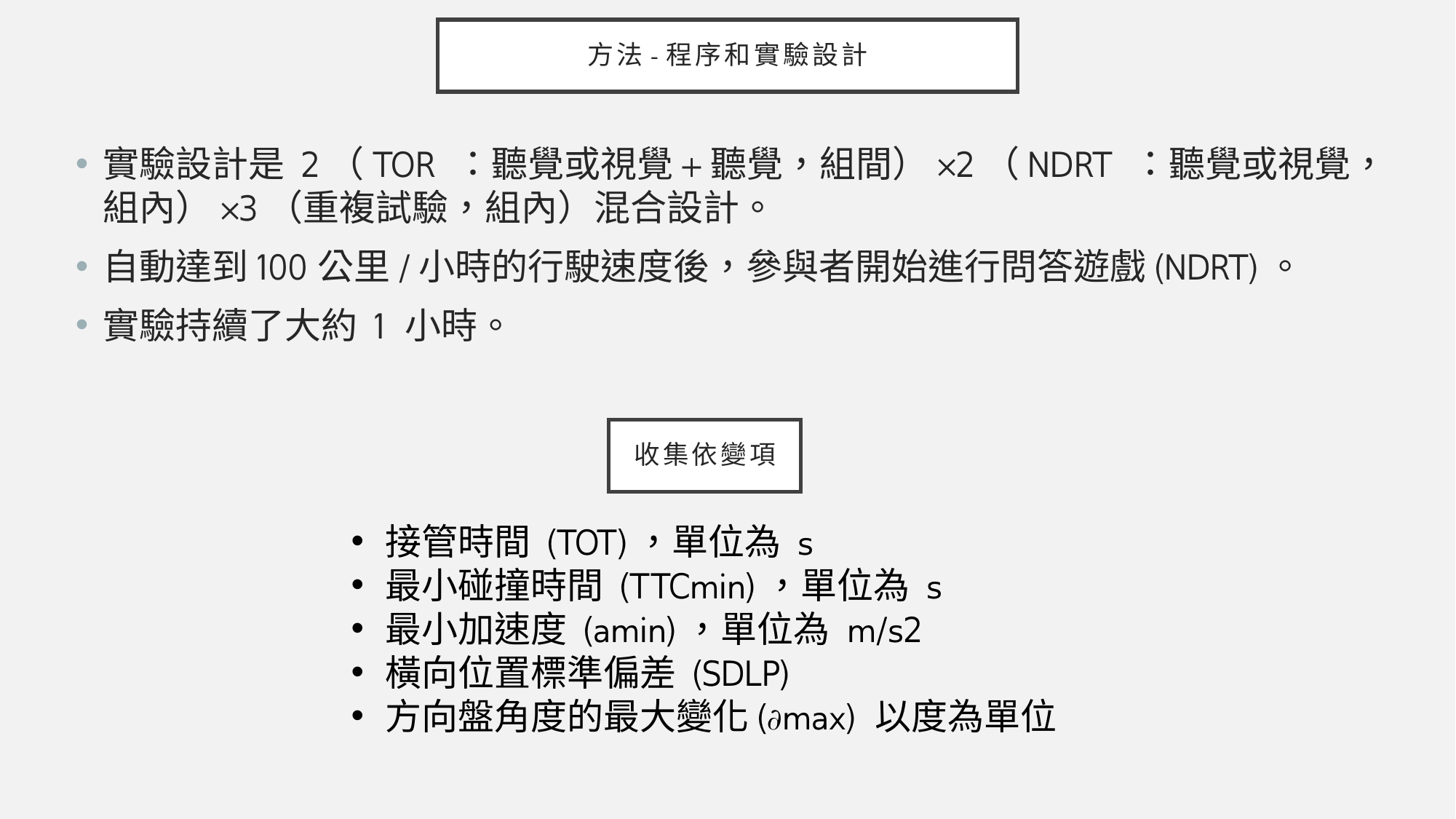

# 方法-程序和實驗設計
實驗設計是 2（TOR ：聽覺或視覺+聽覺，組間）×2（NDRT ：聽覺或視覺，組內）×3（重複試驗，組內）混合設計。
自動達到100公里/小時的行駛速度後，參與者開始進行問答遊戲(NDRT)。
實驗持續了大約 1 小時。
收集依變項
接管時間 (TOT)，單位為 s
最小碰撞時間 (TTCmin)，單位為 s
最小加速度 (amin)，單位為 m/s2
橫向位置標準偏差 (SDLP)
方向盤角度的最大變化(∂max) 以度為單位